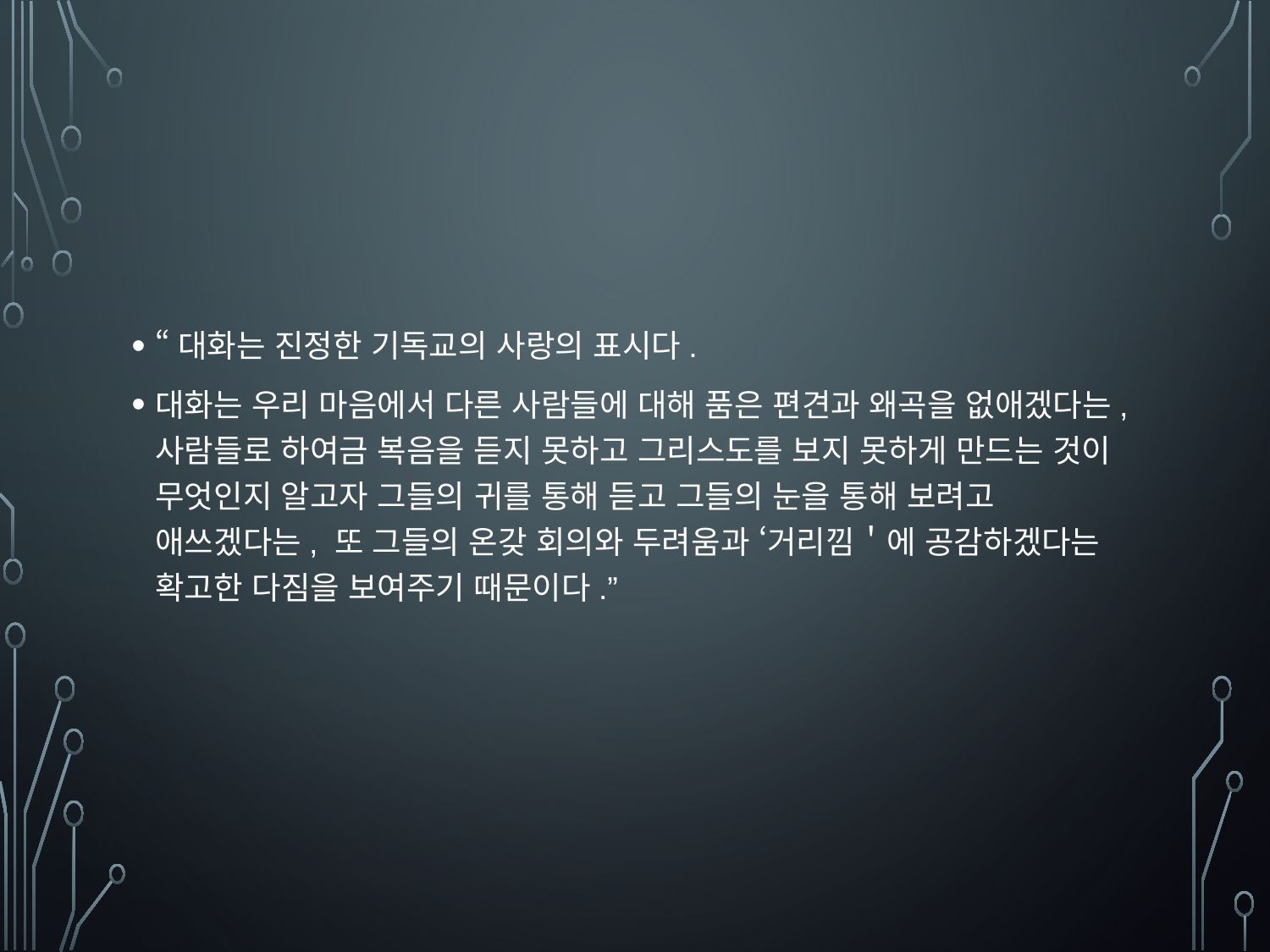

#
“대화는 진정한 기독교의 사랑의 표시다.
대화는 우리 마음에서 다른 사람들에 대해 품은 편견과 왜곡을 없애겠다는, 사람들로 하여금 복음을 듣지 못하고 그리스도를 보지 못하게 만드는 것이 무엇인지 알고자 그들의 귀를 통해 듣고 그들의 눈을 통해 보려고 애쓰겠다는, 또 그들의 온갖 회의와 두려움과 ‘거리낌＇에 공감하겠다는 확고한 다짐을 보여주기 때문이다.”